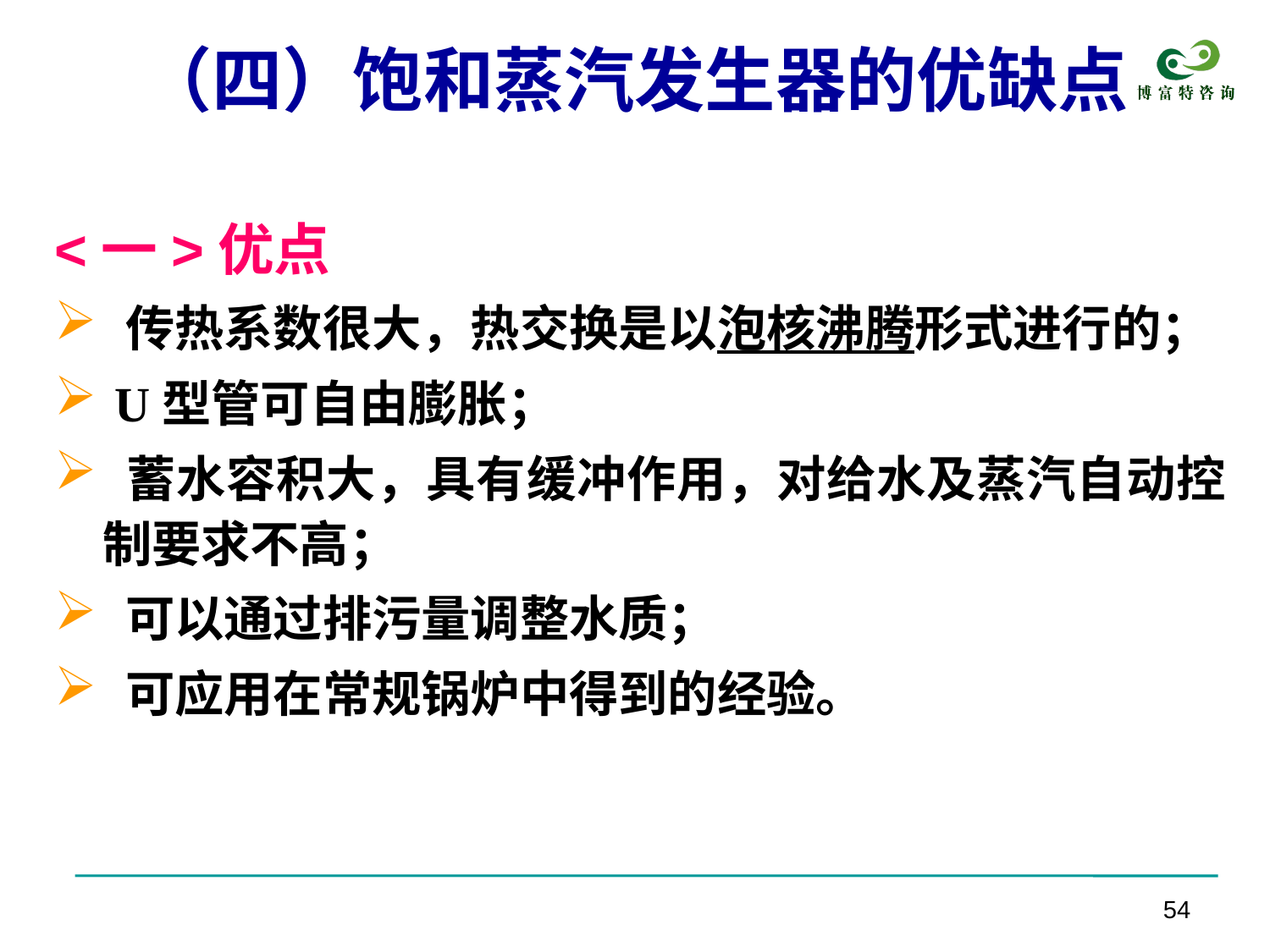

（四）饱和蒸汽发生器的优缺点
<一>优点
 传热系数很大，热交换是以泡核沸腾形式进行的；
 U型管可自由膨胀；
 蓄水容积大，具有缓冲作用，对给水及蒸汽自动控制要求不高；
 可以通过排污量调整水质；
 可应用在常规锅炉中得到的经验。